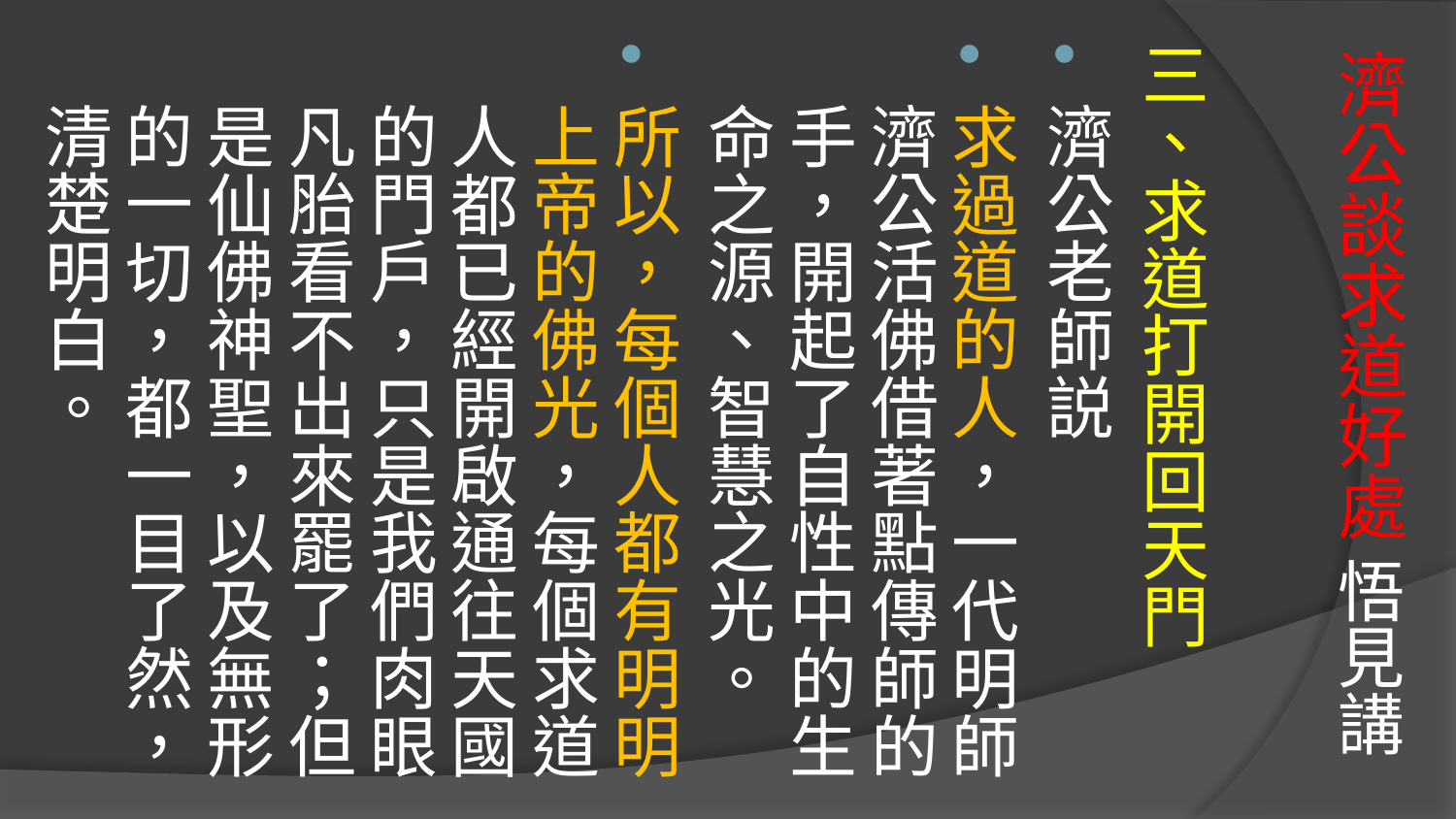

# 濟公談求道好處 悟見講
三、求道打開回天門
濟公老師説
求過道的人，一代明師濟公活佛借著點傳師的手，開起了自性中的生命之源、智慧之光。
所以，每個人都有明明上帝的佛光，每個求道人都已經開啟通往天國的門戶，只是我們肉眼凡胎看不出來罷了；但是仙佛神聖，以及無形的一切，都一目了然，清楚明白。